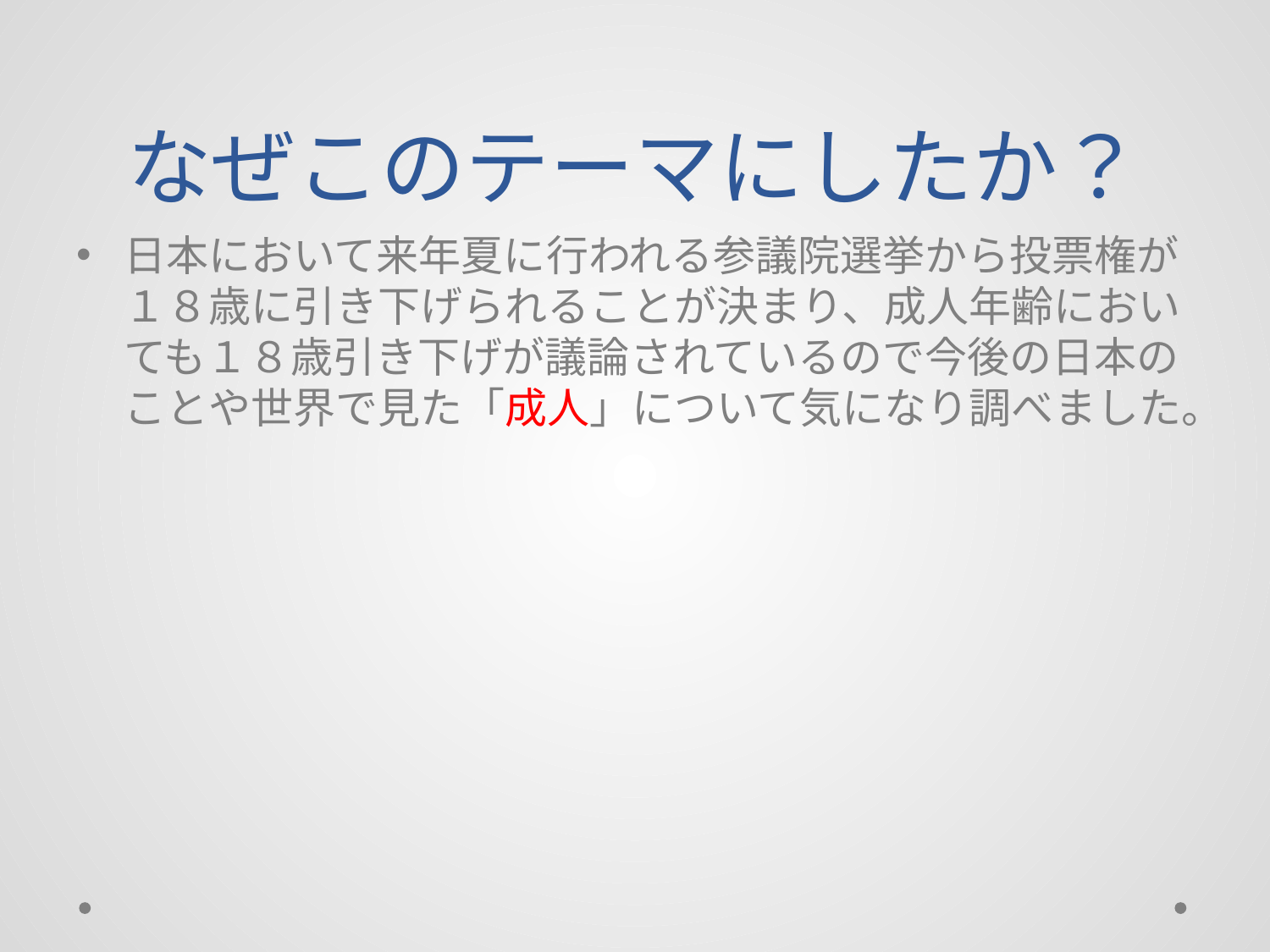

# なぜこのテーマにしたか？
日本において来年夏に行われる参議院選挙から投票権が１８歳に引き下げられることが決まり、成人年齢においても１８歳引き下げが議論されているので今後の日本のことや世界で見た「成人」について気になり調べました。